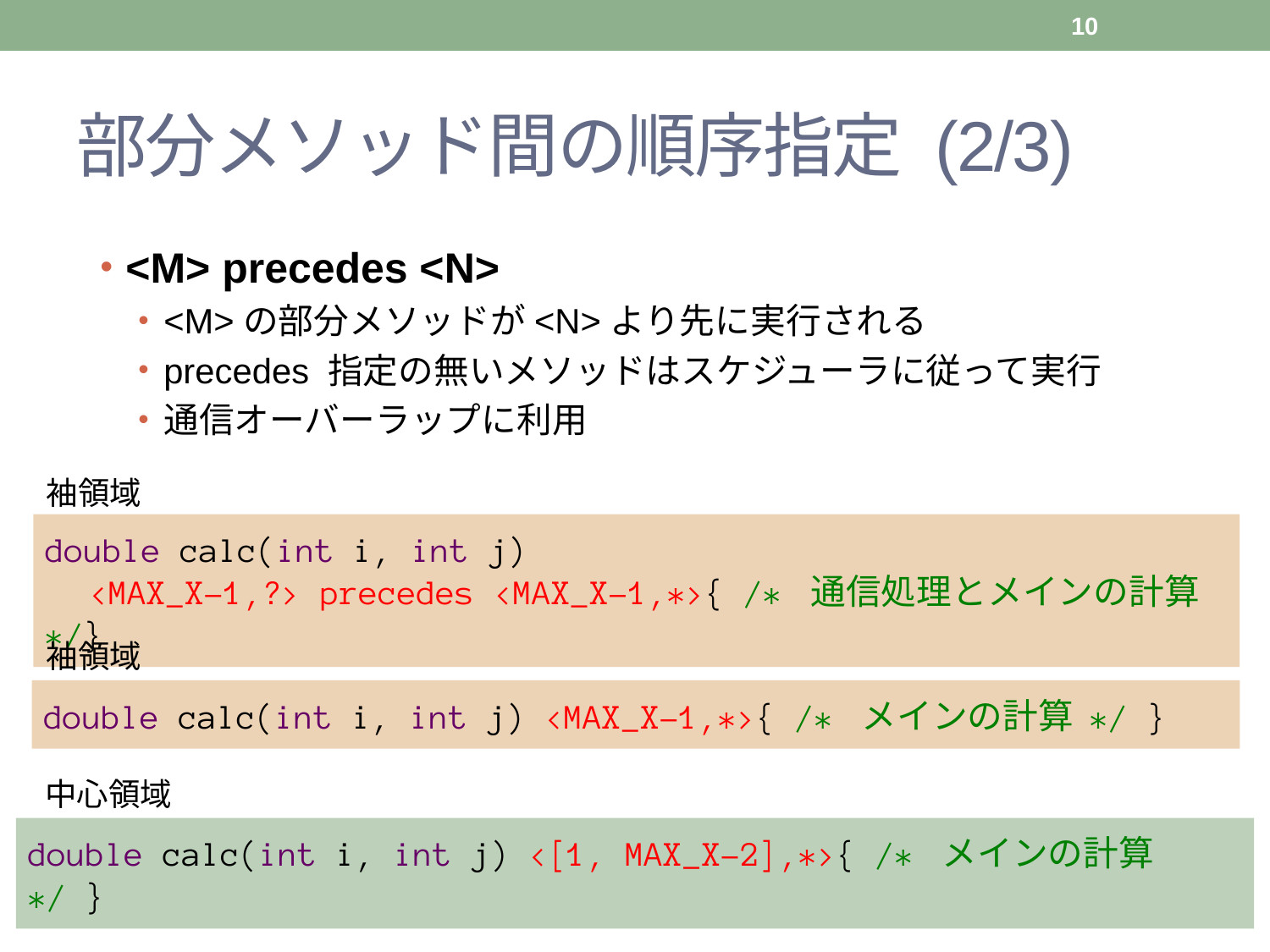

10
# 部分メソッド間の順序指定 (2/3)
<M> precedes <N>
<M>の部分メソッドが<N>より先に実行される
precedes 指定の無いメソッドはスケジューラに従って実行
通信オーバーラップに利用
袖領域
double calc(int i, int j)
　<MAX_X-1,?> precedes <MAX_X-1,*>{ /* 通信処理とメインの計算 */}
袖領域
double calc(int i, int j) <MAX_X-1,*>{ /* メインの計算 */ }
中心領域
double calc(int i, int j) <[1, MAX_X-2],*>{ /* メインの計算 */ }